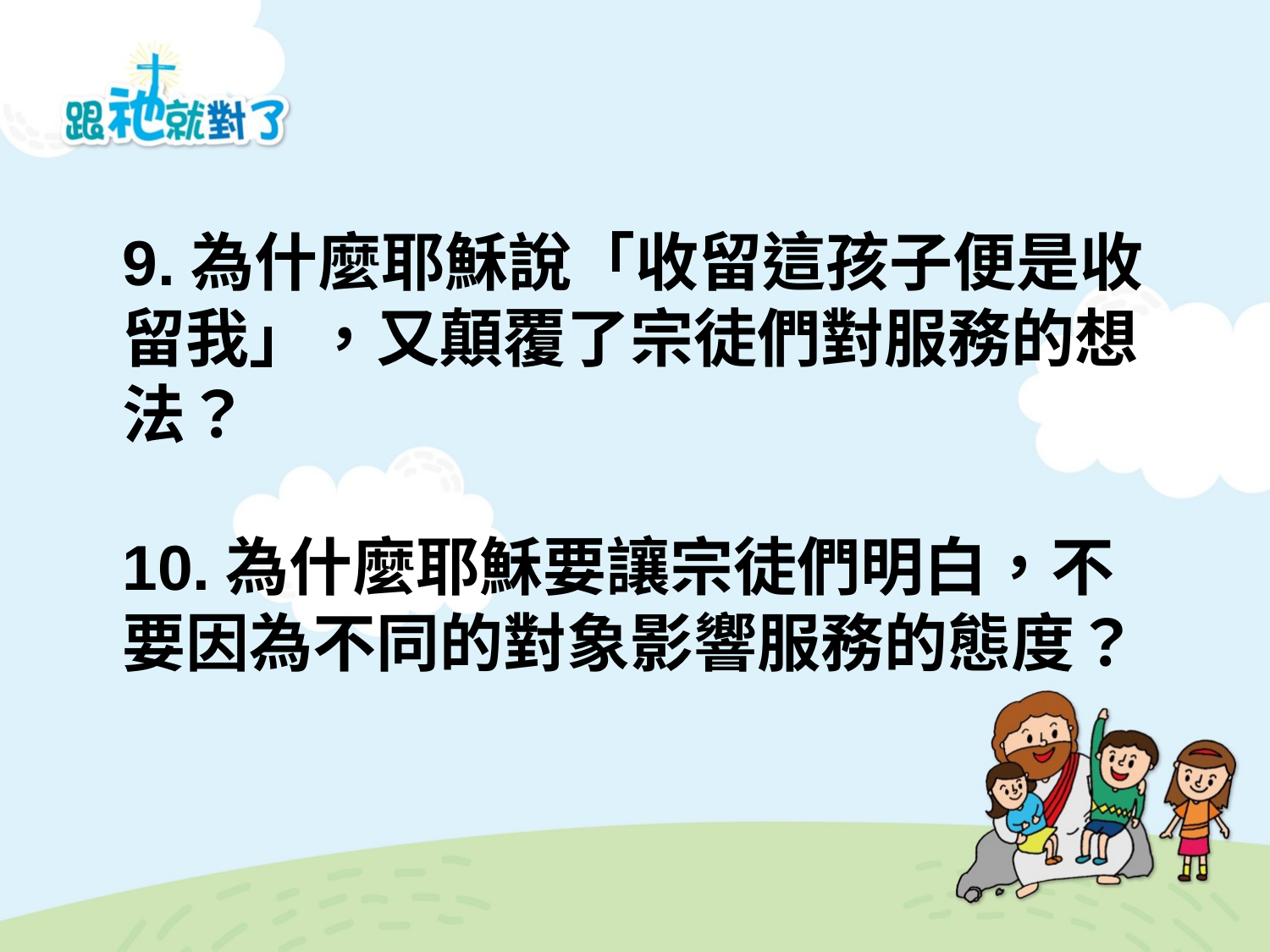

9.為什麼耶穌說「收留這孩子便是收留我」，又顛覆了宗徒們對服務的想法？

10.為什麼耶穌要讓宗徒們明白，不要因為不同的對象影響服務的態度？